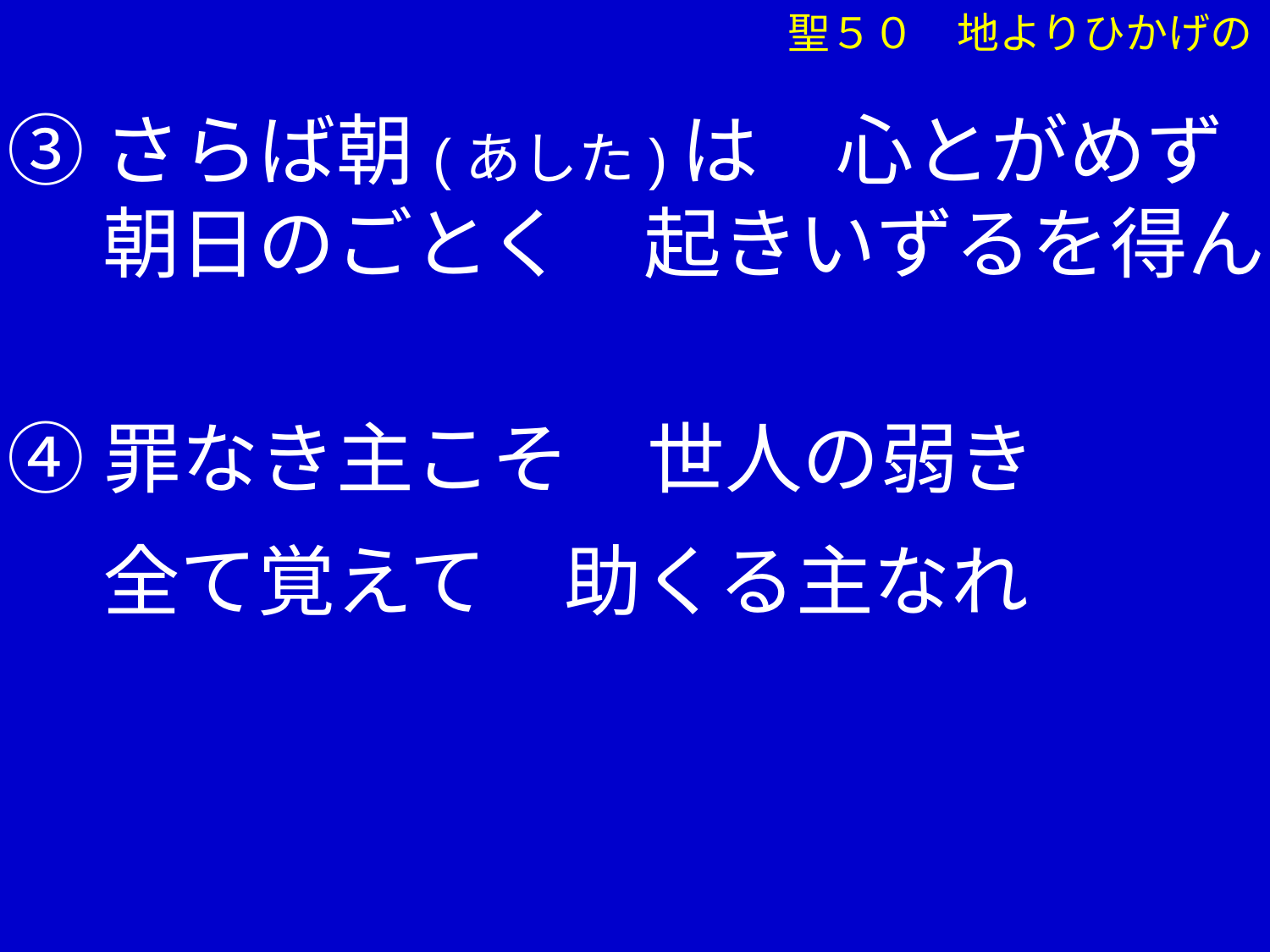

③さらば朝(あした)は　心とがめず
　 朝日のごとく　起きいずるを得ん

④罪なき主こそ　世人の弱き
　 全て覚えて　助くる主なれ
聖５０　地よりひかげの